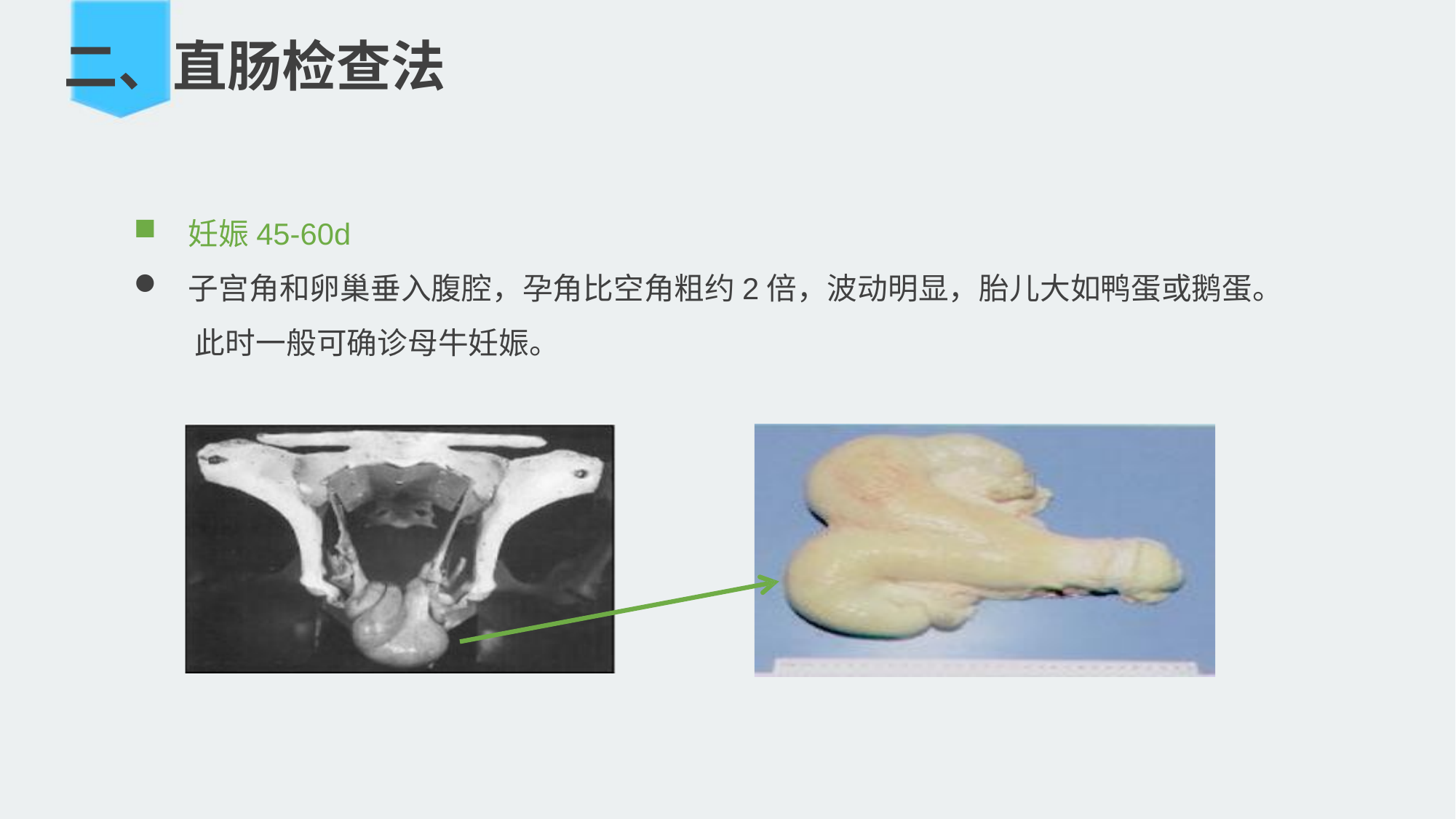

二、直肠检查法
#
妊娠45-60d
子宫角和卵巢垂入腹腔，孕角比空角粗约2倍，波动明显，胎儿大如鸭蛋或鹅蛋。 此时一般可确诊母牛妊娠。